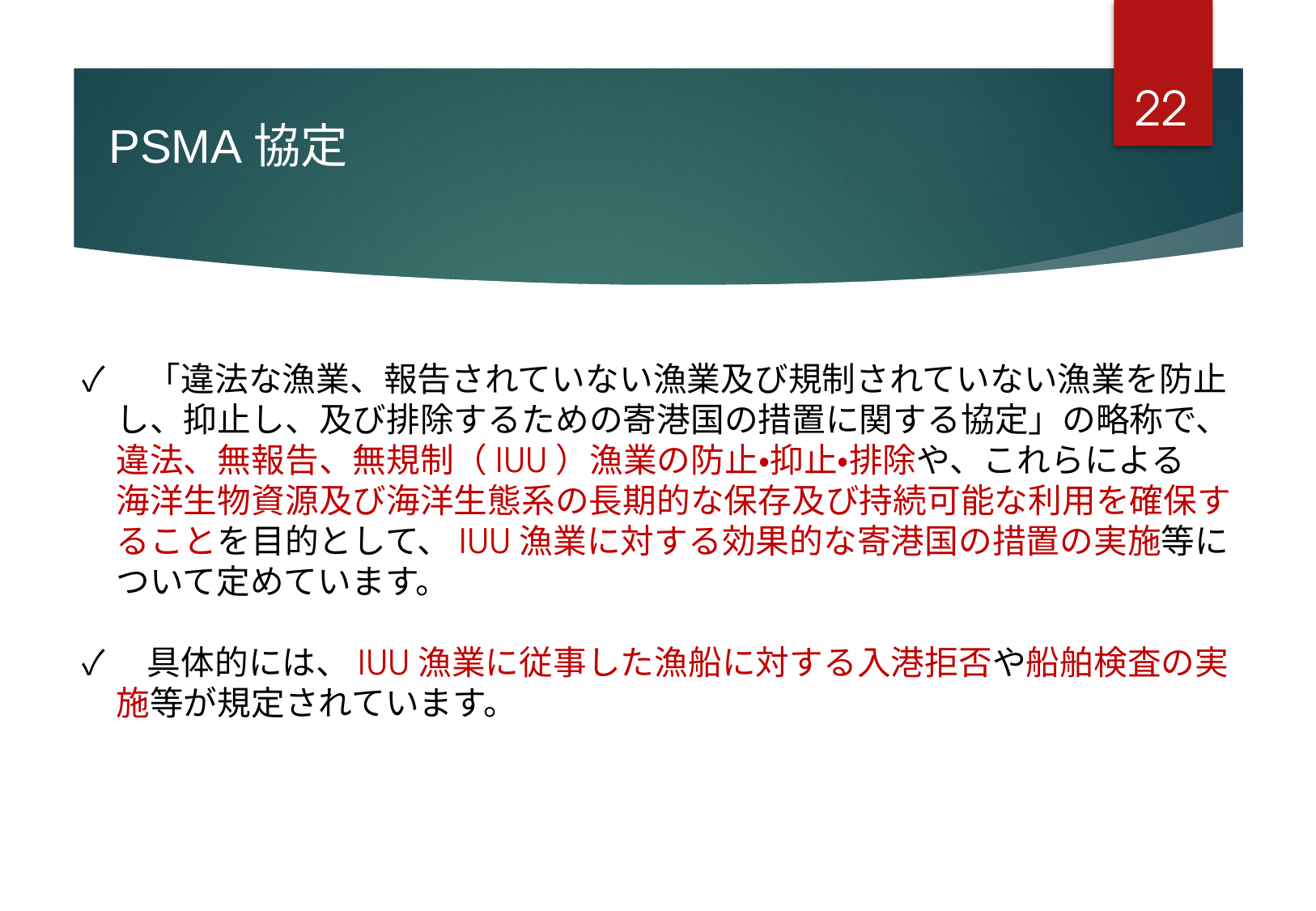

22
PSMA協定
✓　「違法な漁業、報告されていない漁業及び規制されていない漁業を防止
　し、抑止し、及び排除するための寄港国の措置に関する協定」の略称で、
　違法、無報告、無規制（IUU）漁業の防止・抑止・排除や、これらによる
　海洋生物資源及び海洋生態系の長期的な保存及び持続可能な利用を確保す
　ることを目的として、IUU漁業に対する効果的な寄港国の措置の実施等に
　ついて定めています。

✓　具体的には、IUU漁業に従事した漁船に対する入港拒否や船舶検査の実
　施等が規定されています。
# Ⅰ.●●